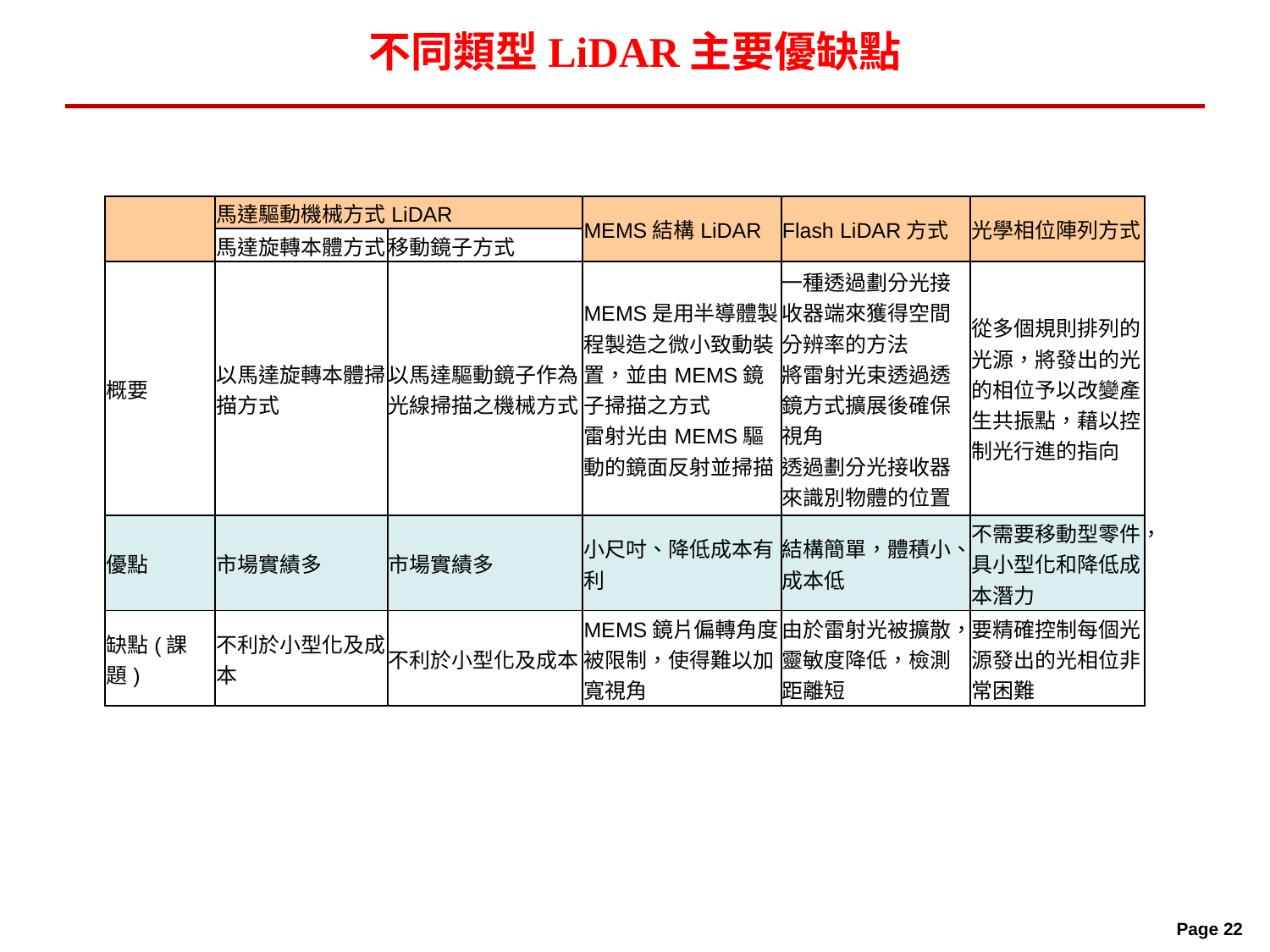

# 不同類型LiDAR主要優缺點
|  | 馬達驅動機械方式LiDAR |  | MEMS結構LiDAR | Flash LiDAR方式 | 光學相位陣列方式 |
| --- | --- | --- | --- | --- | --- |
|  | 馬達旋轉本體方式 | 移動鏡子方式 |  |  |  |
| 概要 | 以馬達旋轉本體掃描方式 | 以馬達驅動鏡子作為光線掃描之機械方式 | MEMS是用半導體製程製造之微小致動裝置，並由MEMS鏡子掃描之方式 雷射光由MEMS驅動的鏡面反射並掃描 | 一種透過劃分光接收器端來獲得空間分辨率的方法 將雷射光束透過透鏡方式擴展後確保視角 透過劃分光接收器來識別物體的位置 | 從多個規則排列的光源，將發出的光的相位予以改變產生共振點，藉以控制光行進的指向 |
| 優點 | 市場實績多 | 市場實績多 | 小尺吋、降低成本有利 | 結構簡單，體積小、成本低 | 不需要移動型零件，具小型化和降低成本潛力 |
| 缺點(課題) | 不利於小型化及成本 | 不利於小型化及成本 | MEMS鏡片偏轉角度被限制，使得難以加寬視角 | 由於雷射光被擴散，靈敏度降低，檢測距離短 | 要精確控制每個光源發出的光相位非常困難 |